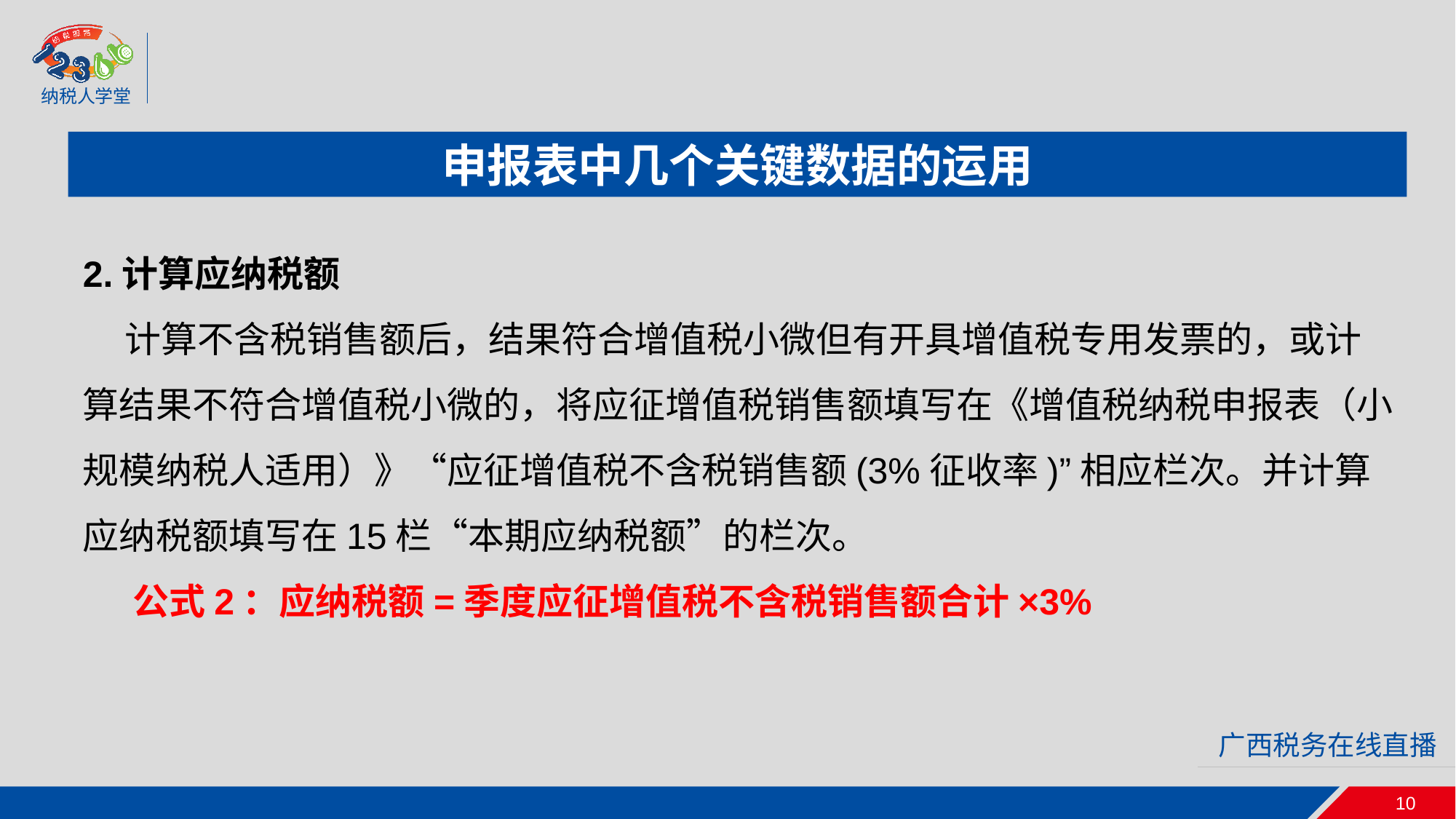

申报表中几个关键数据的运用
2.计算应纳税额
    计算不含税销售额后，结果符合增值税小微但有开具增值税专用发票的，或计算结果不符合增值税小微的，将应征增值税销售额填写在《增值税纳税申报表（小规模纳税人适用）》“应征增值税不含税销售额(3%征收率)”相应栏次。并计算应纳税额填写在15栏“本期应纳税额”的栏次。
     公式2：应纳税额=季度应征增值税不含税销售额合计×3%